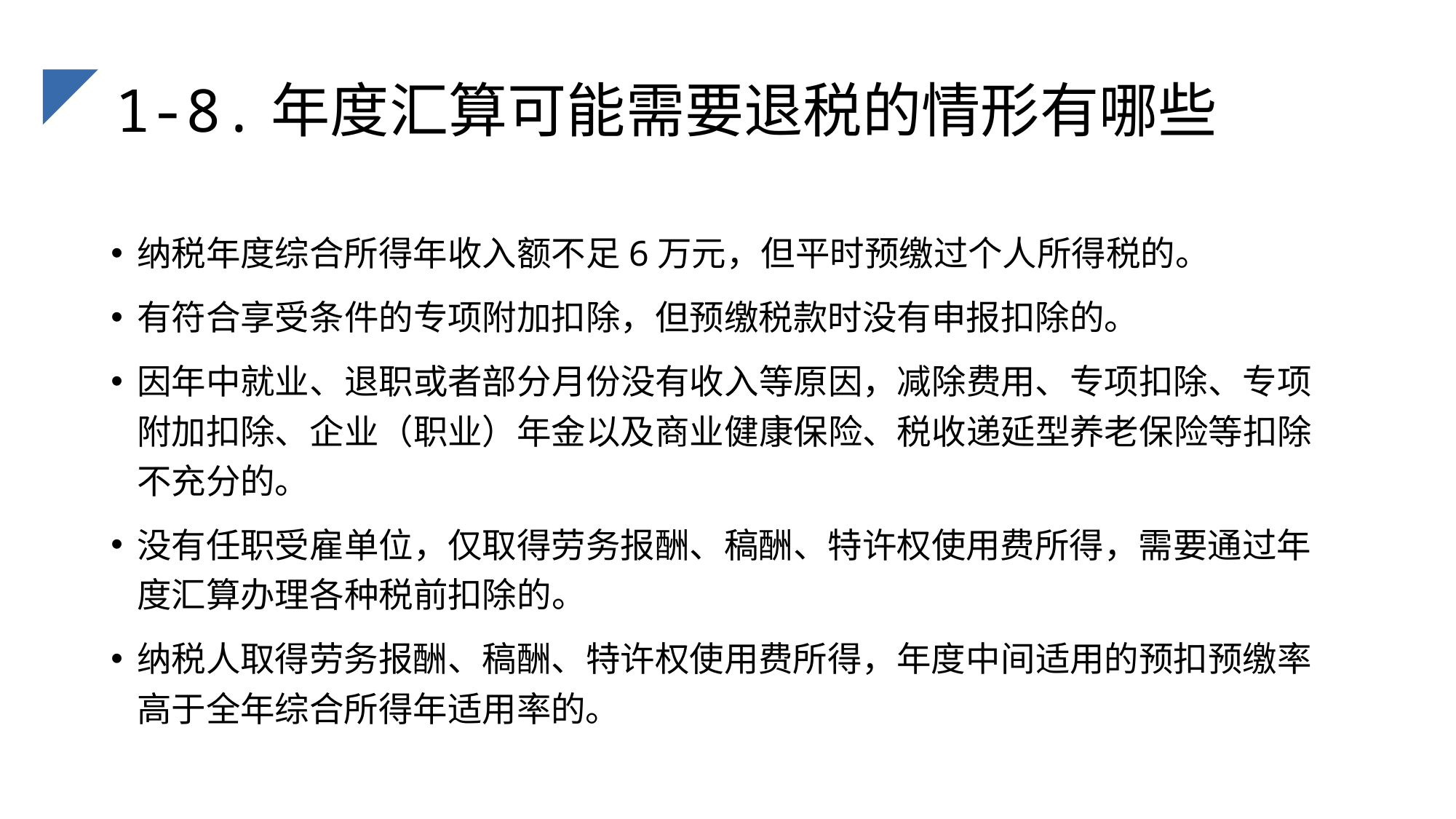

# 1-8.年度汇算可能需要退税的情形有哪些
纳税年度综合所得年收入额不足6万元，但平时预缴过个人所得税的。
有符合享受条件的专项附加扣除，但预缴税款时没有申报扣除的。
因年中就业、退职或者部分月份没有收入等原因，减除费用、专项扣除、专项附加扣除、企业（职业）年金以及商业健康保险、税收递延型养老保险等扣除不充分的。
没有任职受雇单位，仅取得劳务报酬、稿酬、特许权使用费所得，需要通过年度汇算办理各种税前扣除的。
纳税人取得劳务报酬、稿酬、特许权使用费所得，年度中间适用的预扣预缴率高于全年综合所得年适用率的。